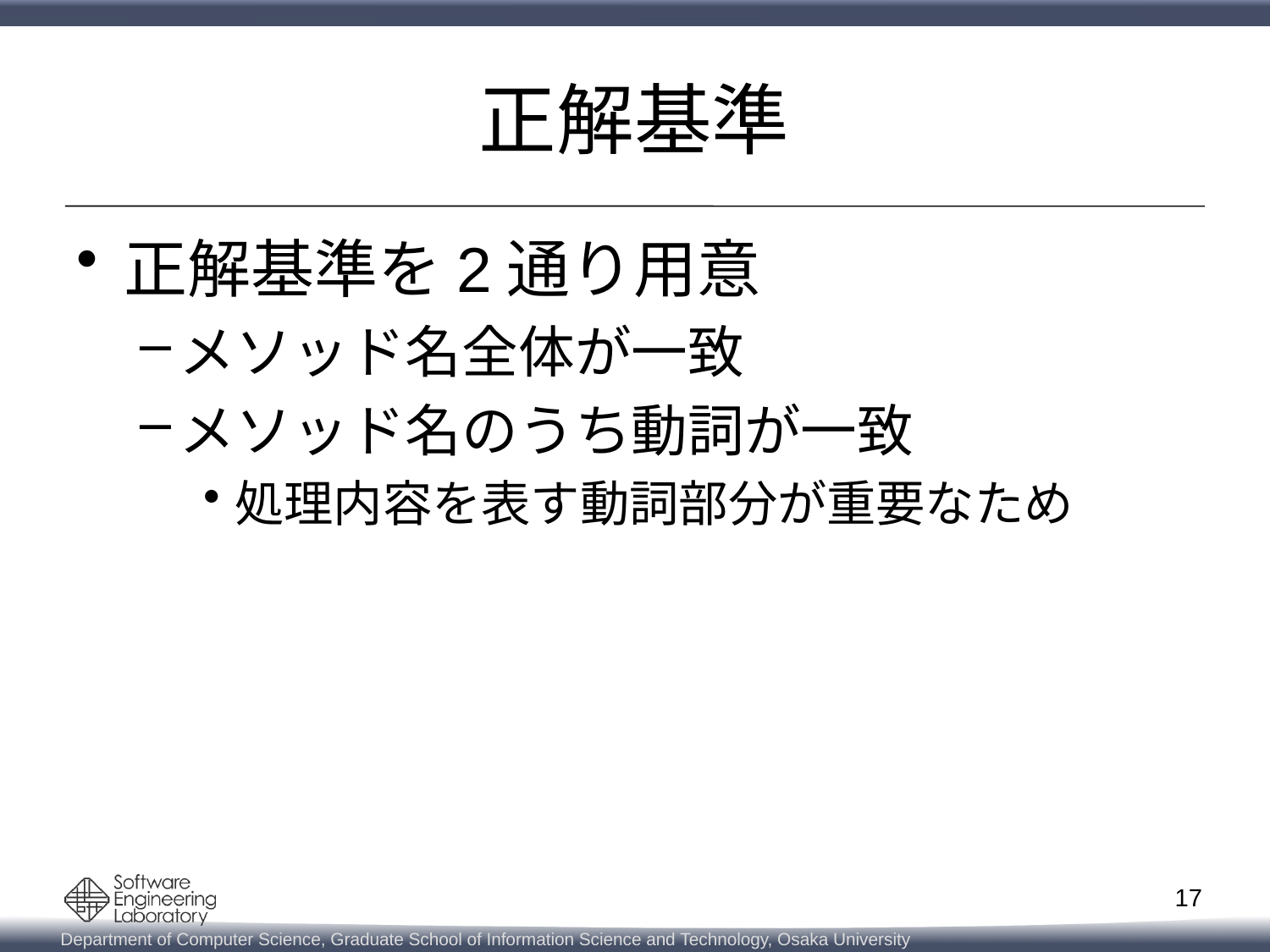

# 正解基準
正解基準を2通り用意
メソッド名全体が一致
メソッド名のうち動詞が一致
処理内容を表す動詞部分が重要なため
17